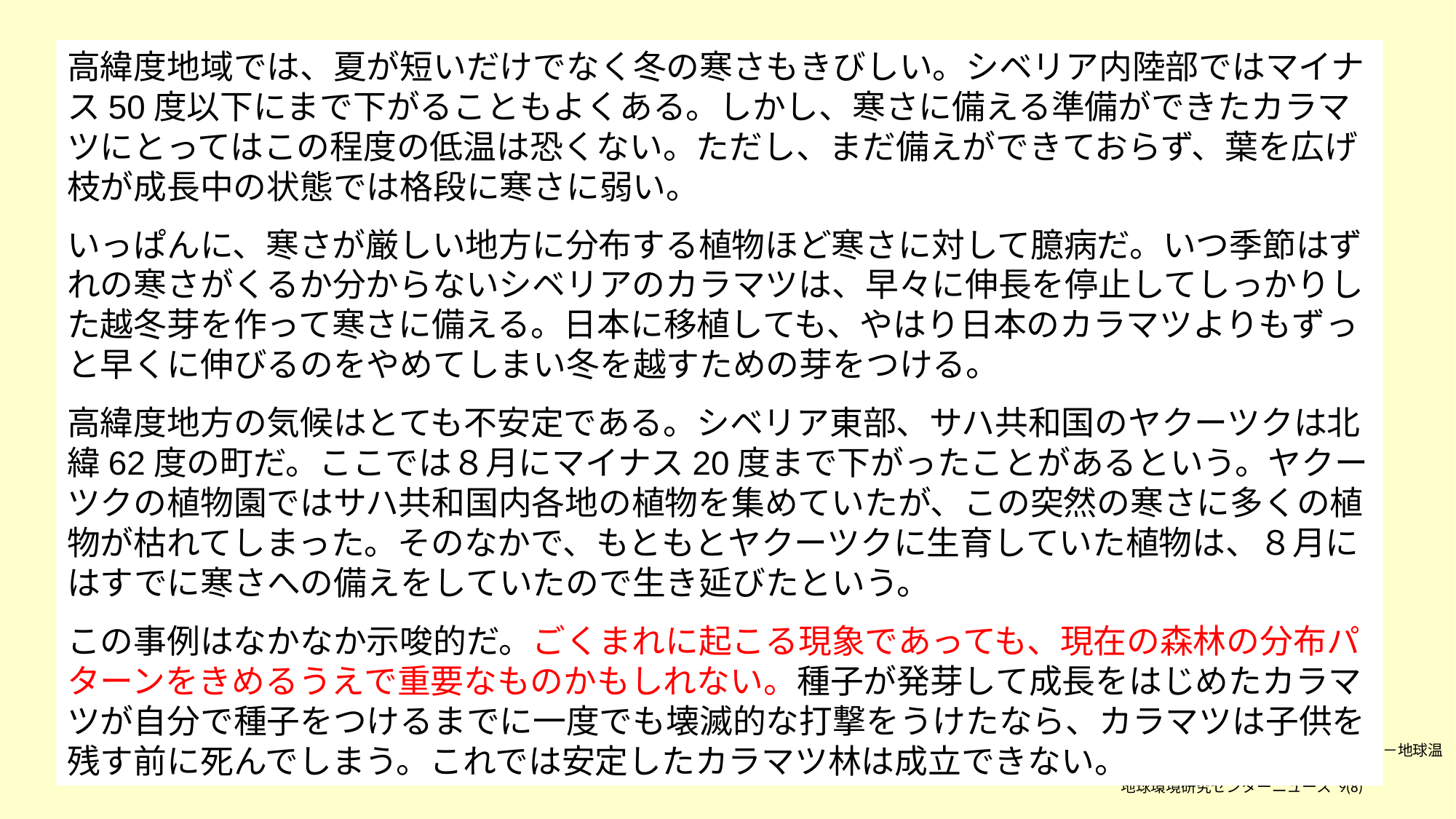

高緯度地域では、夏が短いだけでなく冬の寒さもきびしい。シベリア内陸部ではマイナス50度以下にまで下がることもよくある。しかし、寒さに備える準備ができたカラマツにとってはこの程度の低温は恐くない。ただし、まだ備えができておらず、葉を広げ枝が成長中の状態では格段に寒さに弱い。
いっぱんに、寒さが厳しい地方に分布する植物ほど寒さに対して臆病だ。いつ季節はずれの寒さがくるか分からないシベリアのカラマツは、早々に伸長を停止してしっかりした越冬芽を作って寒さに備える。日本に移植しても、やはり日本のカラマツよりもずっと早くに伸びるのをやめてしまい冬を越すための芽をつける。
高緯度地方の気候はとても不安定である。シベリア東部、サハ共和国のヤクーツクは北緯62度の町だ。ここでは８月にマイナス20度まで下がったことがあるという。ヤクーツクの植物園ではサハ共和国内各地の植物を集めていたが、この突然の寒さに多くの植物が枯れてしまった。そのなかで、もともとヤクーツクに生育していた植物は、８月にはすでに寒さへの備えをしていたので生き延びたという。
この事例はなかなか示唆的だ。ごくまれに起こる現象であっても、現在の森林の分布パターンをきめるうえで重要なものかもしれない。種子が発芽して成長をはじめたカラマツが自分で種子をつけるまでに一度でも壊滅的な打撃をうけたなら、カラマツは子供を残す前に死んでしまう。これでは安定したカラマツ林は成立できない。
竹中明夫 (1999)
シベリア・永久凍土地帯のカラマツ林　－地球温暖化の潜在的な影響をさぐる－
地球環境研究センターニュース 9(8)